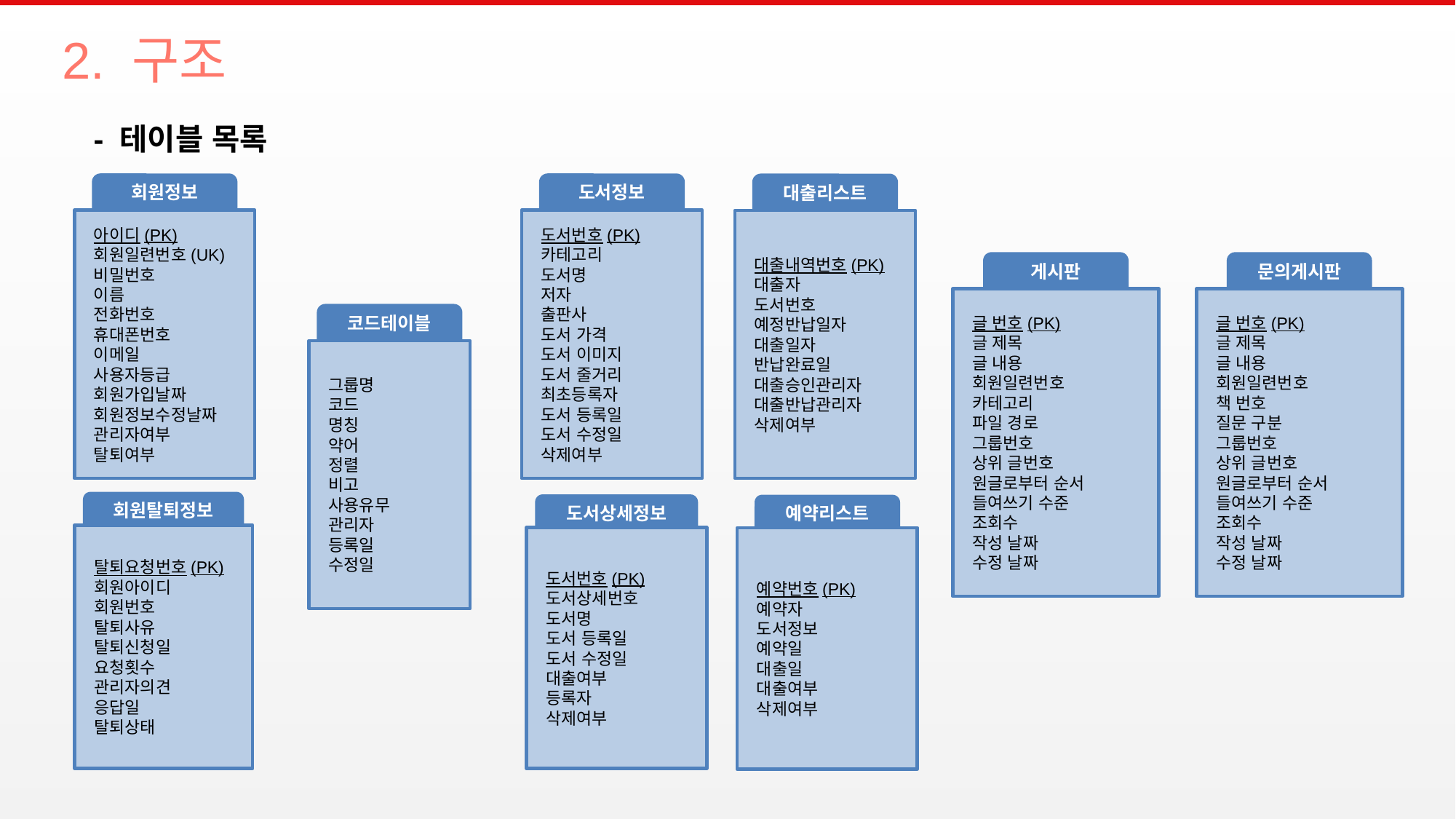

# 2. 구조
- 테이블 목록
회원정보
 아이디(PK)
 회원일련번호(UK)
 비밀번호
 이름
 전화번호
 휴대폰번호
 이메일
 사용자등급
 회원가입날짜
 회원정보수정날짜
 관리자여부
 탈퇴여부
도서정보
 도서번호(PK)
 카테고리
 도서명
 저자
 출판사
 도서 가격
 도서 이미지
 도서 줄거리
 최초등록자
 도서 등록일
 도서 수정일
 삭제여부
대출리스트
 대출내역번호(PK)
 대출자
 도서번호
 예정반납일자
 대출일자
 반납완료일
 대출승인관리자
 대출반납관리자
 삭제여부
게시판
 글 번호(PK)
 글 제목
 글 내용
 회원일련번호
 카테고리
 파일 경로
 그룹번호
 상위 글번호
 원글로부터 순서
 들여쓰기 수준
 조회수
 작성 날짜
 수정 날짜
문의게시판
 글 번호(PK)
 글 제목
 글 내용
 회원일련번호
 책 번호
 질문 구분
 그룹번호
 상위 글번호
 원글로부터 순서
 들여쓰기 수준
 조회수
 작성 날짜
 수정 날짜
코드테이블
 그룹명
 코드
 명칭
 약어
 정렬
 비고
 사용유무
 관리자
 등록일
 수정일
회원탈퇴정보
 탈퇴요청번호(PK)
 회원아이디
 회원번호
 탈퇴사유
 탈퇴신청일
 요청횟수
 관리자의견
 응답일
 탈퇴상태
도서상세정보
 도서번호(PK)
 도서상세번호
 도서명
 도서 등록일
 도서 수정일
 대출여부
 등록자
 삭제여부
예약리스트
 예약번호(PK)
 예약자
 도서정보
 예약일
 대출일
 대출여부
 삭제여부